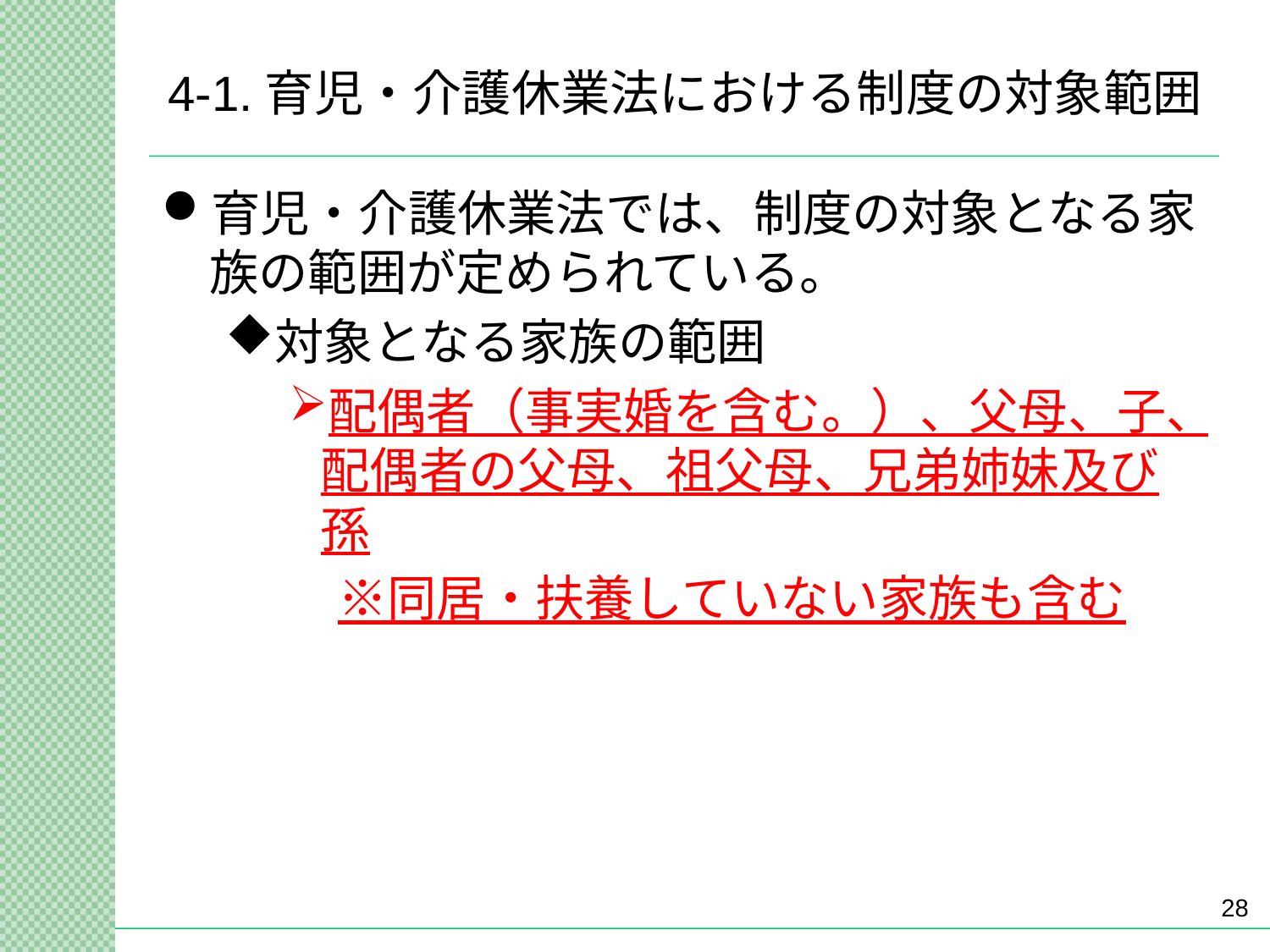

# 4-1.育児・介護休業法における制度の対象範囲
育児・介護休業法では、制度の対象となる家族の範囲が定められている。
対象となる家族の範囲
配偶者（事実婚を含む。）、父母、子、配偶者の父母、祖父母、兄弟姉妹及び孫
　※同居・扶養していない家族も含む
28